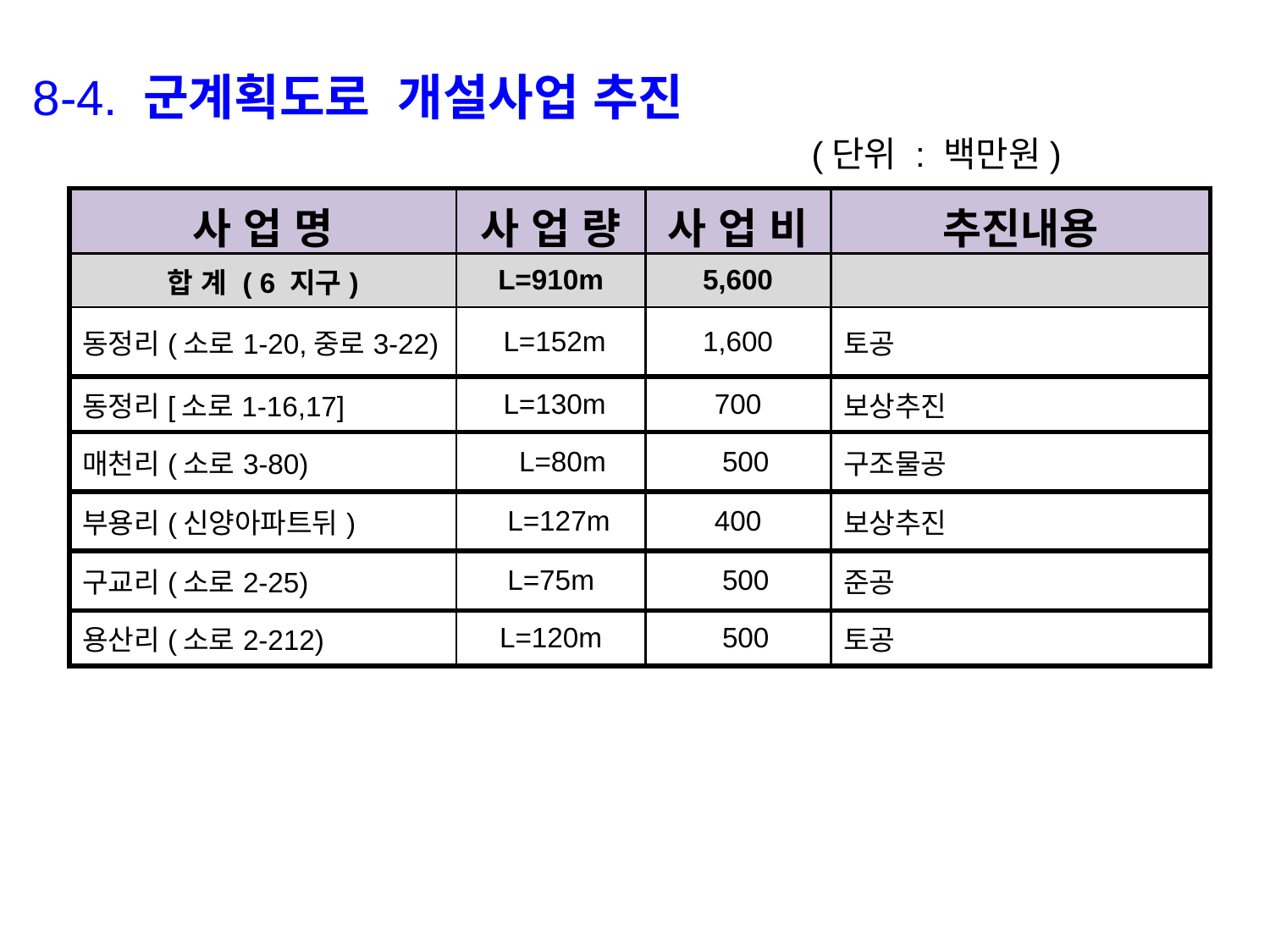

8-4. 군계획도로  개설사업 추진
                                                                                (단위 : 백만원)
| 사 업 명 | 사 업 량 | 사 업 비 | 추진내용 |
| --- | --- | --- | --- |
| 합 계 ( 6 지구) | L=910m | 5,600 |  |
| 동정리(소로1-20,중로3-22) | L=152m | 1,600 | 토공 |
| 동정리[소로1-16,17] | L=130m | 700 | 보상추진 |
| 매천리(소로3-80) | L=80m | 500 | 구조물공 |
| 부용리(신양아파트뒤) | L=127m | 400 | 보상추진 |
| 구교리(소로2-25) | L=75m | 500 | 준공 |
| 용산리(소로2-212) | L=120m | 500 | 토공 |